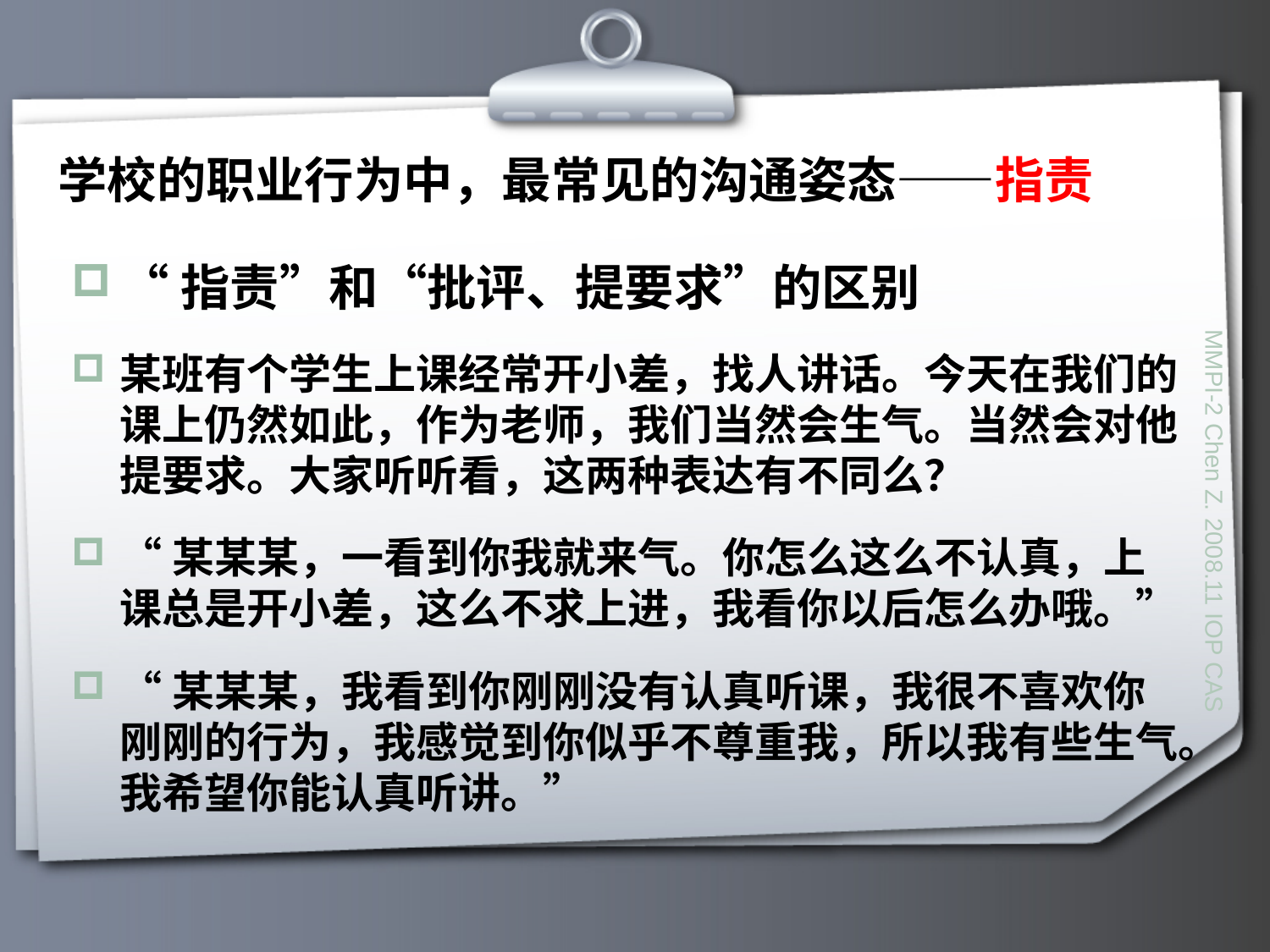

# 学校的职业行为中，最常见的沟通姿态——指责
“指责”和“批评、提要求”的区别
某班有个学生上课经常开小差，找人讲话。今天在我们的课上仍然如此，作为老师，我们当然会生气。当然会对他提要求。大家听听看，这两种表达有不同么？
“某某某，一看到你我就来气。你怎么这么不认真，上课总是开小差，这么不求上进，我看你以后怎么办哦。”
“某某某，我看到你刚刚没有认真听课，我很不喜欢你刚刚的行为，我感觉到你似乎不尊重我，所以我有些生气。我希望你能认真听讲。”